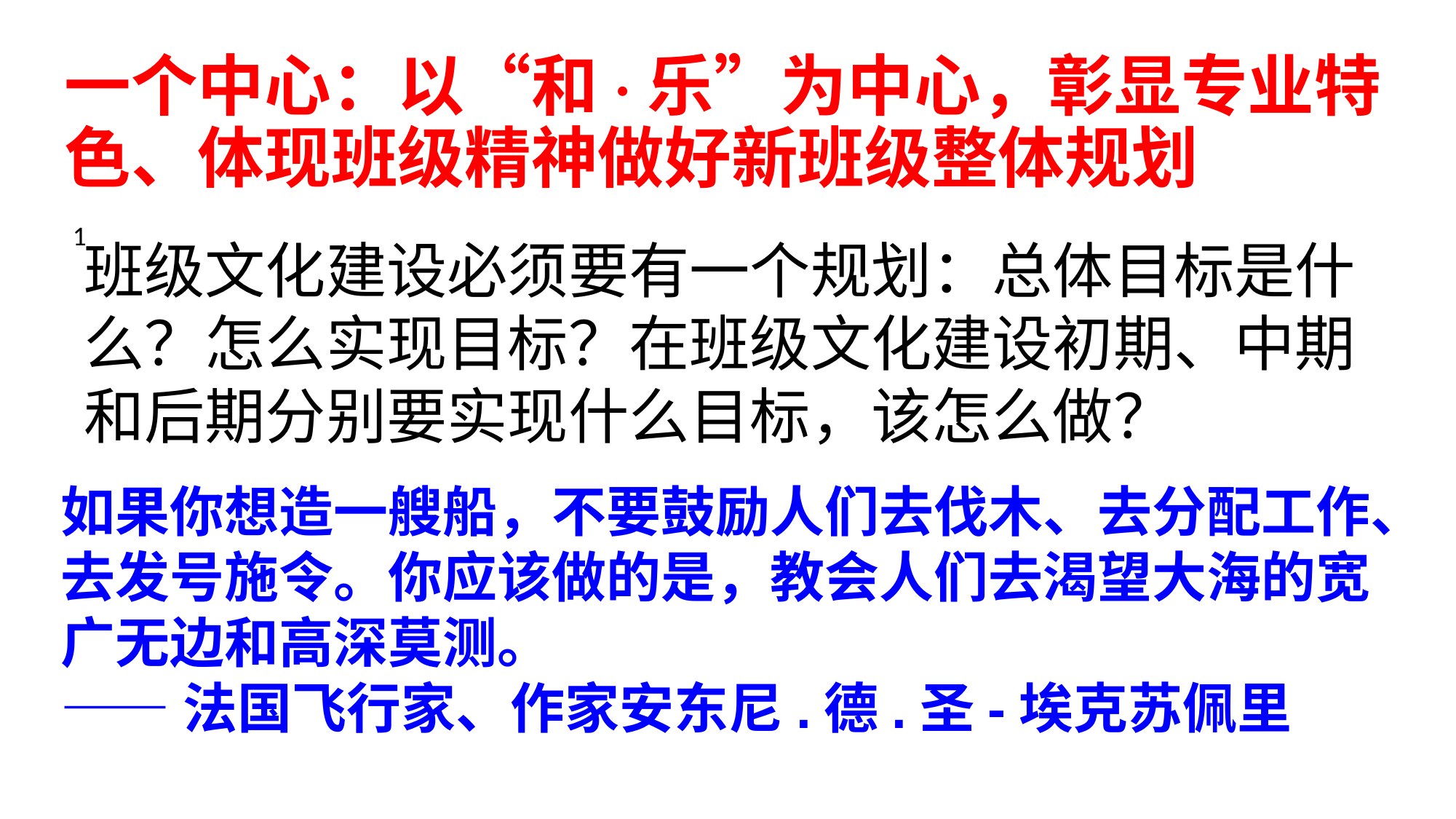

一个中心：以“和·乐”为中心，彰显专业特色、体现班级精神做好新班级整体规划

1
班级文化建设必须要有一个规划：总体目标是什么？怎么实现目标？在班级文化建设初期、中期和后期分别要实现什么目标，该怎么做？
如果你想造一艘船，不要鼓励人们去伐木、去分配工作、去发号施令。你应该做的是，教会人们去渴望大海的宽广无边和高深莫测。
——法国飞行家、作家安东尼.德.圣-埃克苏佩里